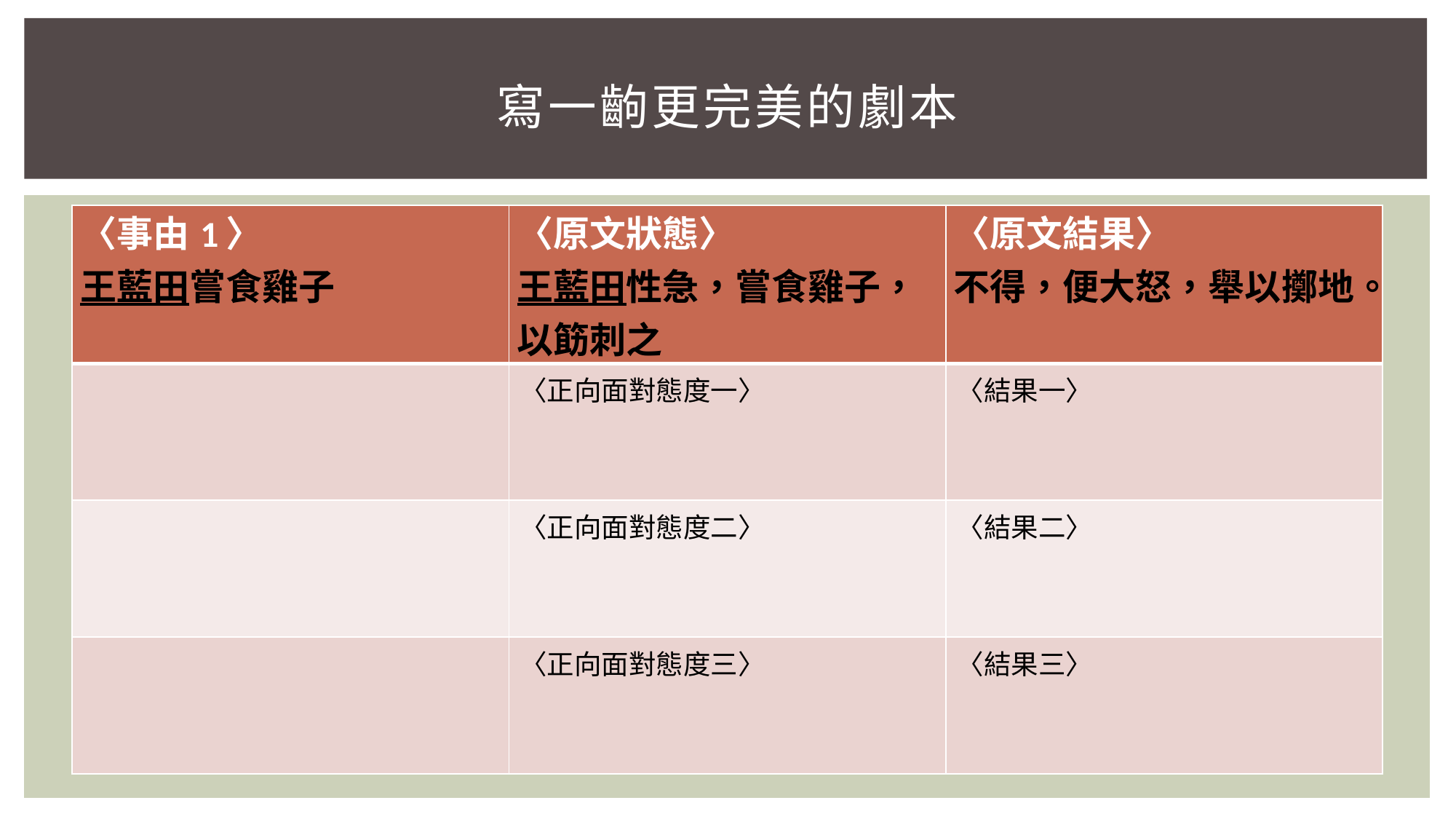

# 寫一齣更完美的劇本
| 〈事由1〉 王藍田嘗食雞子 | 〈原文狀態〉 王藍田性急，嘗食雞子，以筯刺之 | 〈原文結果〉 不得，便大怒，舉以擲地。 |
| --- | --- | --- |
|  | 〈正向面對態度一〉 | 〈結果一〉 |
|  | 〈正向面對態度二〉 | 〈結果二〉 |
|  | 〈正向面對態度三〉 | 〈結果三〉 |